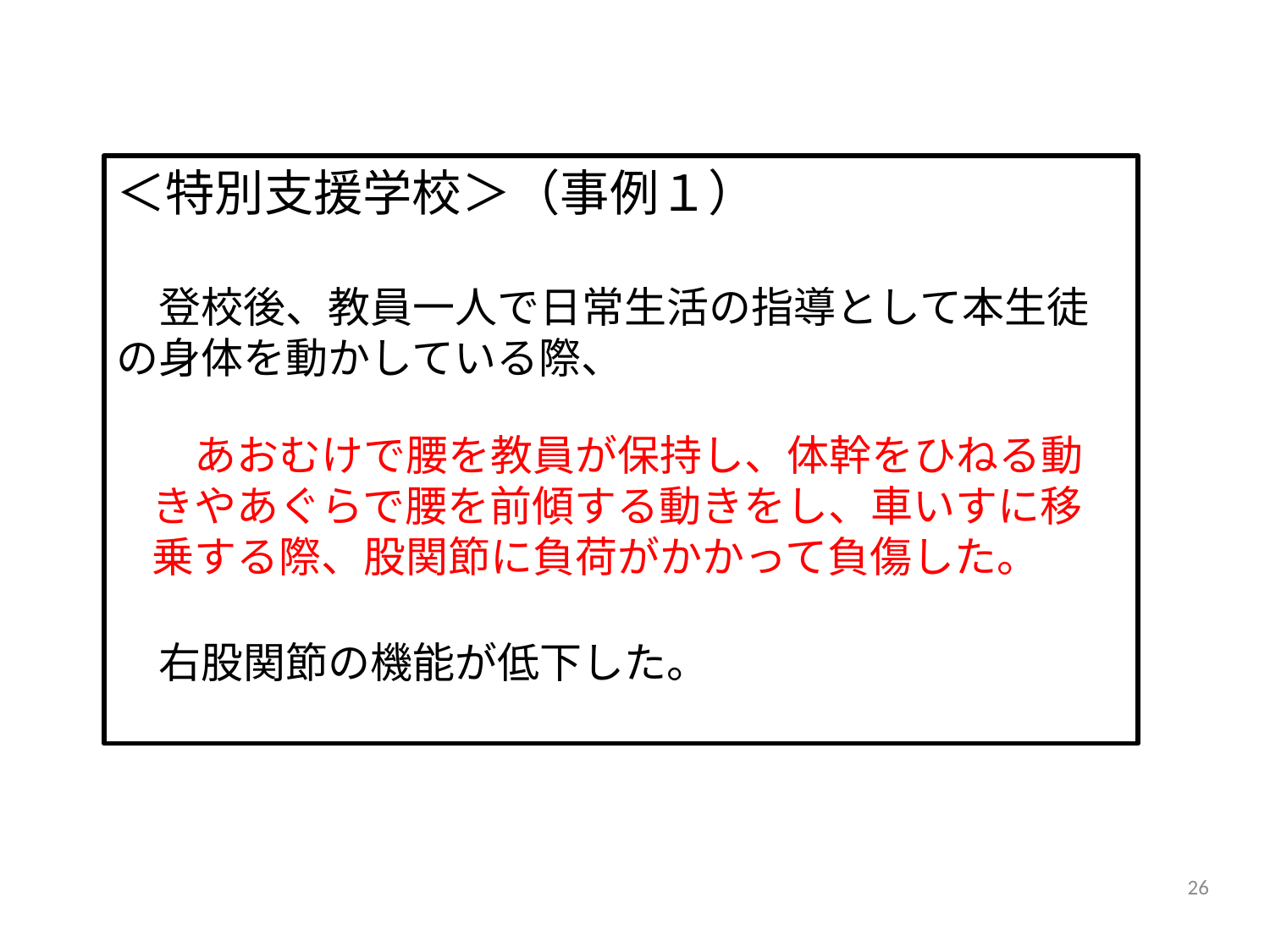

＜特別支援学校＞（事例１）

　登校後、教員一人で日常生活の指導として本生徒の身体を動かしている際、

　右股関節の機能が低下した。

　あおむけで腰を教員が保持し、体幹をひねる動きやあぐらで腰を前傾する動きをし、車いすに移乗する際、股関節に負荷がかかって負傷した。
26